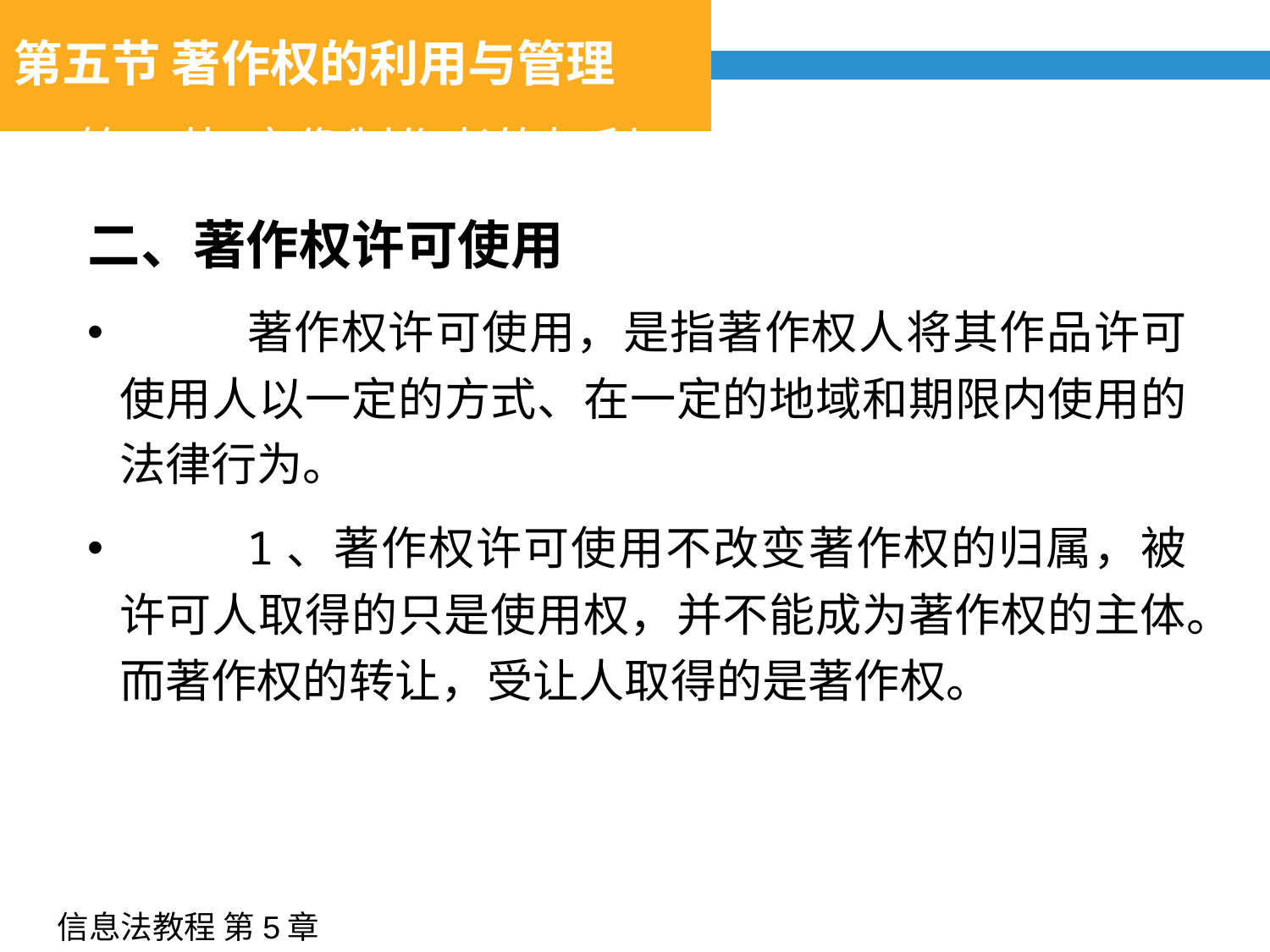

第五节 著作权的利用与管理
# 第三节  音像制作者的权利
二、著作权许可使用
	著作权许可使用，是指著作权人将其作品许可使用人以一定的方式、在一定的地域和期限内使用的法律行为。
	1、著作权许可使用不改变著作权的归属，被许可人取得的只是使用权，并不能成为著作权的主体。而著作权的转让，受让人取得的是著作权。

信息法教程 第5章